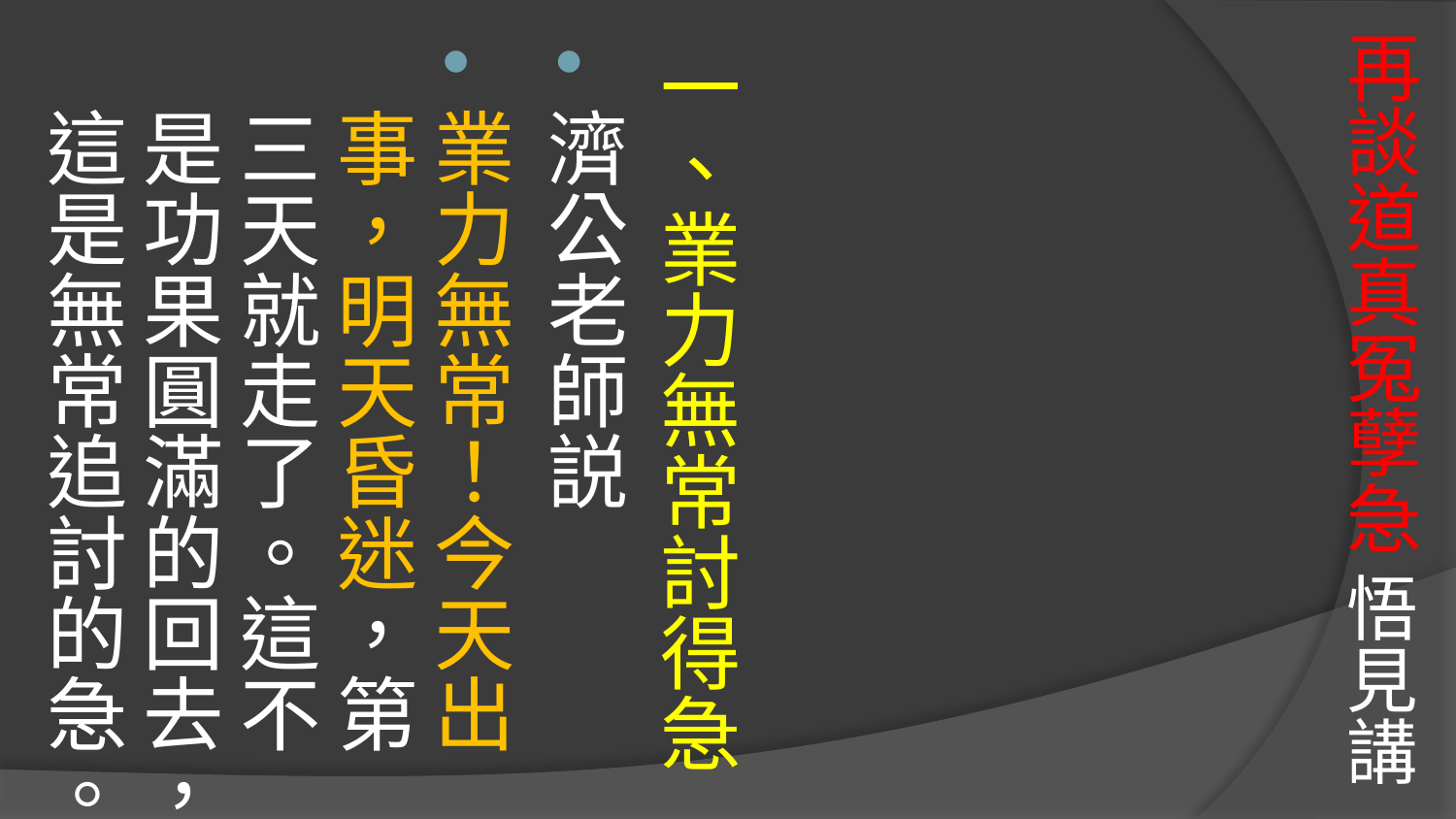

# 再談道真冤孽急 悟見講
一、業力無常討得急
濟公老師説
業力無常！今天出事，明天昏迷，第三天就走了。這不是功果圓滿的回去，這是無常追討的急。